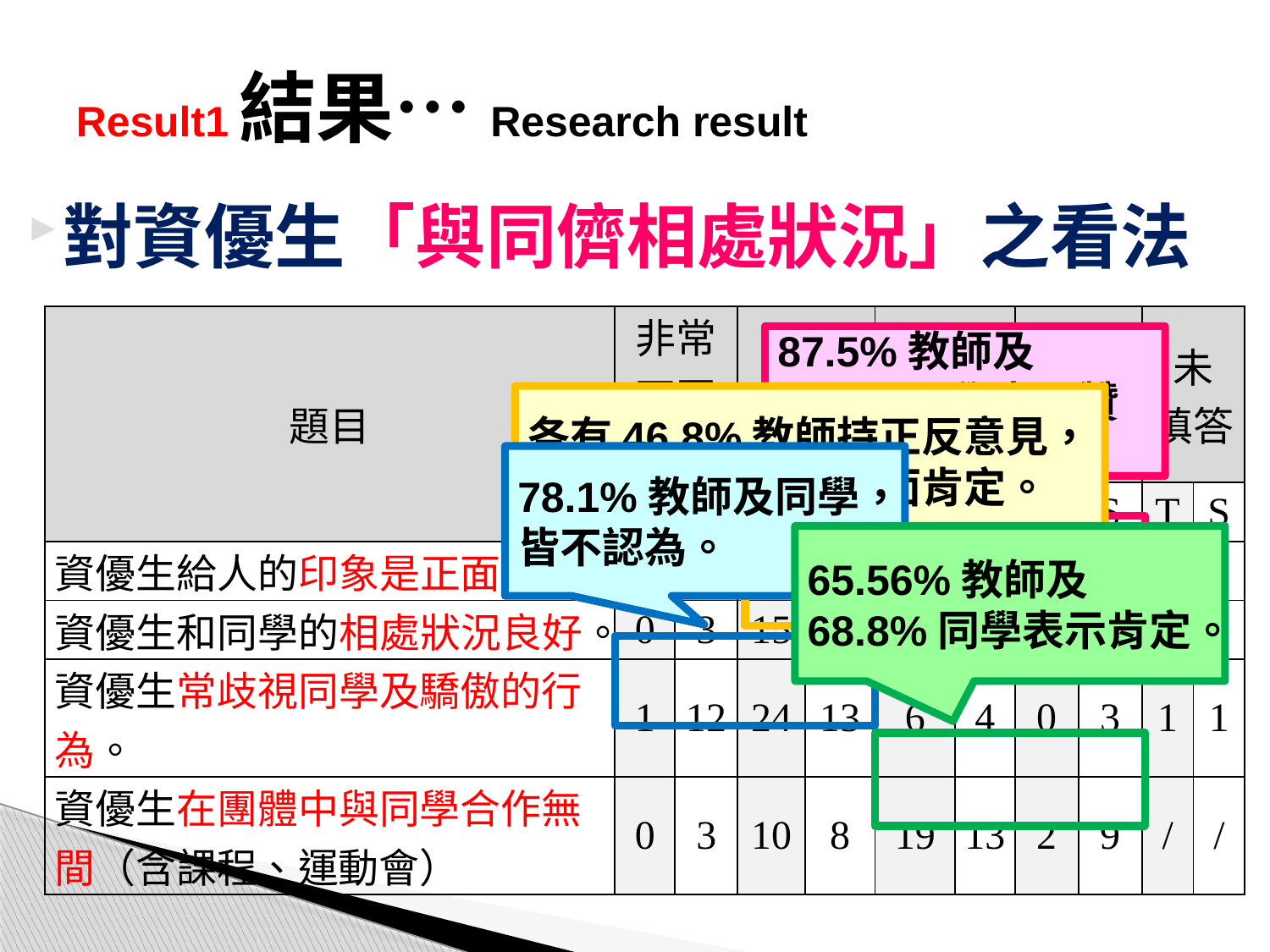

# Result1結果…Research result
對資優生「與同儕相處狀況」之看法
| 題目 | 非常 不同意 |  | 不 同意 |  | 同意 |  | 非常 同意 |  | 未 填答 |  |
| --- | --- | --- | --- | --- | --- | --- | --- | --- | --- | --- |
|  | T | S | T | S | T | S | T | S | T | S |
| 資優生給人的印象是正面的。 | 1 | 3 | 3 | 7 | 25 | 16 | 3 | 5 | / | 1 |
| 資優生和同學的相處狀況良好。 | 0 | 3 | 15 | 4 | 14 | 12 | 1 | 14 | 1 | / |
| 資優生常歧視同學及驕傲的行為。 | 1 | 12 | 24 | 13 | 6 | 4 | 0 | 3 | 1 | 1 |
| 資優生在團體中與同學合作無間（含課程、運動會） | 0 | 3 | 10 | 8 | 19 | 13 | 2 | 9 | / | / |
87.5%教師及65.6%同學表示贊同

各有46.8%教師持正反意見，有81.3%同學持正面肯定。

78.1%教師及同學，皆不認為。

65.56%教師及68.8%同學表示肯定。